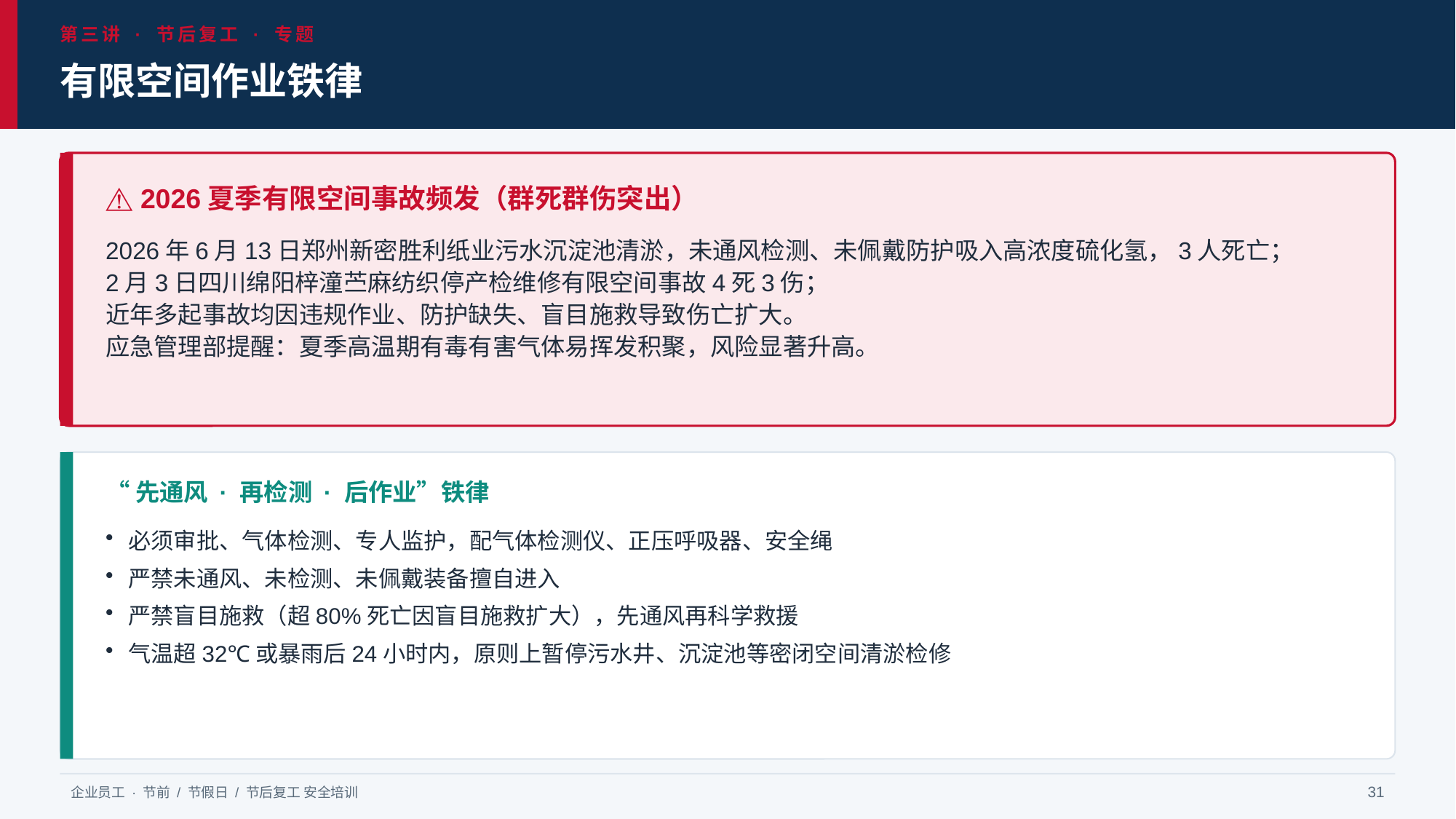

第三讲 · 节后复工 · 专题
有限空间作业铁律

⚠ 2026夏季有限空间事故频发（群死群伤突出）
2026年6月13日郑州新密胜利纸业污水沉淀池清淤，未通风检测、未佩戴防护吸入高浓度硫化氢，3人死亡；
2月3日四川绵阳梓潼苎麻纺织停产检维修有限空间事故4死3伤；
近年多起事故均因违规作业、防护缺失、盲目施救导致伤亡扩大。
应急管理部提醒：夏季高温期有毒有害气体易挥发积聚，风险显著升高。

“先通风 · 再检测 · 后作业”铁律
必须审批、气体检测、专人监护，配气体检测仪、正压呼吸器、安全绳
严禁未通风、未检测、未佩戴装备擅自进入
严禁盲目施救（超80%死亡因盲目施救扩大），先通风再科学救援
气温超32℃或暴雨后24小时内，原则上暂停污水井、沉淀池等密闭空间清淤检修

企业员工 · 节前 / 节假日 / 节后复工 安全培训
31